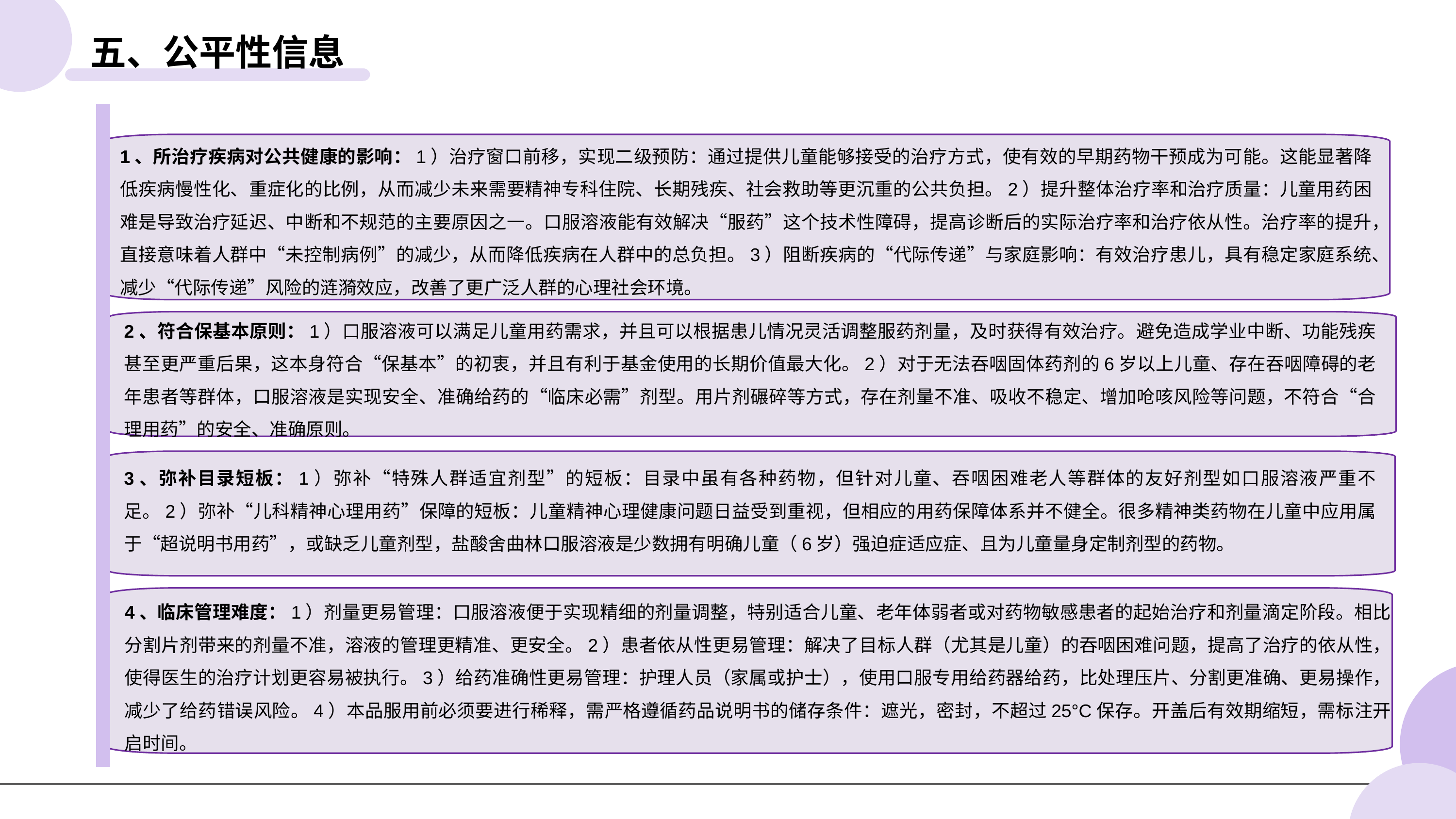

五、公平性信息

1、所治疗疾病对公共健康的影响：1）治疗窗口前移，实现二级预防：通过提供儿童能够接受的治疗方式，使有效的早期药物干预成为可能。这能显著降低疾病慢性化、重症化的比例，从而减少未来需要精神专科住院、长期残疾、社会救助等更沉重的公共负担。2）提升整体治疗率和治疗质量：儿童用药困难是导致治疗延迟、中断和不规范的主要原因之一。口服溶液能有效解决“服药”这个技术性障碍，提高诊断后的实际治疗率和治疗依从性。治疗率的提升，直接意味着人群中“未控制病例”的减少，从而降低疾病在人群中的总负担。3）阻断疾病的“代际传递”与家庭影响：有效治疗患儿，具有稳定家庭系统、减少“代际传递”风险的涟漪效应，改善了更广泛人群的心理社会环境。

2、符合保基本原则：1）口服溶液可以满足儿童用药需求，并且可以根据患儿情况灵活调整服药剂量，及时获得有效治疗。避免造成学业中断、功能残疾甚至更严重后果，这本身符合“保基本”的初衷，并且有利于基金使用的长期价值最大化。2）对于无法吞咽固体药剂的6岁以上儿童、存在吞咽障碍的老年患者等群体，口服溶液是实现安全、准确给药的“临床必需”剂型。用片剂碾碎等方式，存在剂量不准、吸收不稳定、增加呛咳风险等问题，不符合“合理用药”的安全、准确原则。

3、弥补目录短板：1）弥补“特殊人群适宜剂型”的短板：目录中虽有各种药物，但针对儿童、吞咽困难老人等群体的友好剂型如口服溶液严重不足。2）弥补“儿科精神心理用药”保障的短板：儿童精神心理健康问题日益受到重视，但相应的用药保障体系并不健全。很多精神类药物在儿童中应用属于“超说明书用药”，或缺乏儿童剂型，盐酸舍曲林口服溶液是少数拥有明确儿童（6岁）强迫症适应症、且为儿童量身定制剂型的药物。
4、临床管理难度：1）剂量更易管理：口服溶液便于实现精细的剂量调整，特别适合儿童、老年体弱者或对药物敏感患者的起始治疗和剂量滴定阶段。相比分割片剂带来的剂量不准，溶液的管理更精准、更安全。2）患者依从性更易管理：解决了目标人群（尤其是儿童）的吞咽困难问题，提高了治疗的依从性，使得医生的治疗计划更容易被执行。3）给药准确性更易管理：护理人员（家属或护士），使用口服专用给药器给药，比处理压片、分割更准确、更易操作，减少了给药错误风险。4）本品服用前必须要进行稀释，需严格遵循药品说明书的储存条件：遮光，密封，不超过25°C保存。开盖后有效期缩短，需标注开启时间。